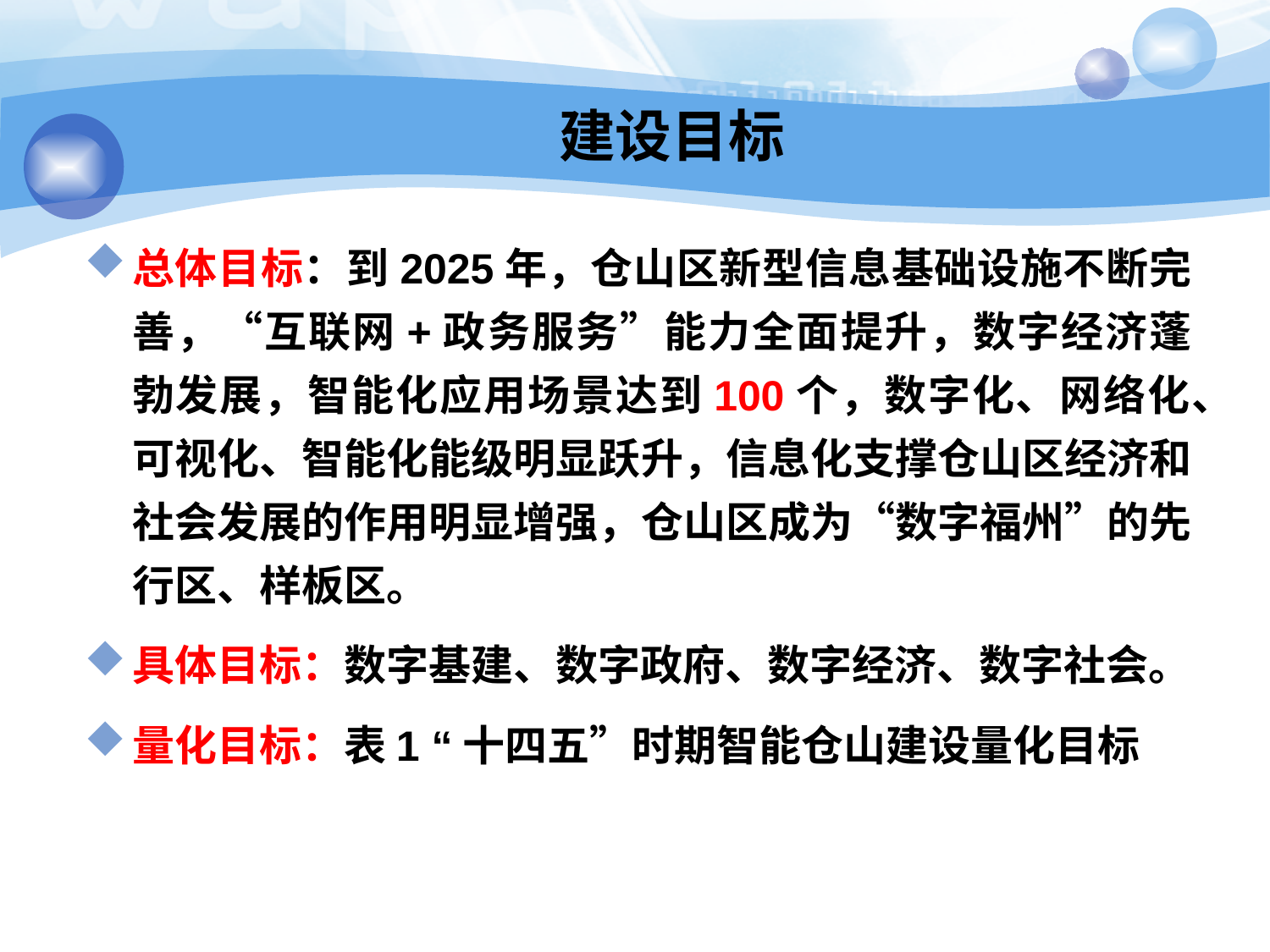

# 建设目标
总体目标：到2025年，仓山区新型信息基础设施不断完善，“互联网+政务服务”能力全面提升，数字经济蓬勃发展，智能化应用场景达到100个，数字化、网络化、可视化、智能化能级明显跃升，信息化支撑仓山区经济和社会发展的作用明显增强，仓山区成为“数字福州”的先行区、样板区。
具体目标：数字基建、数字政府、数字经济、数字社会。
量化目标：表1 “十四五”时期智能仓山建设量化目标